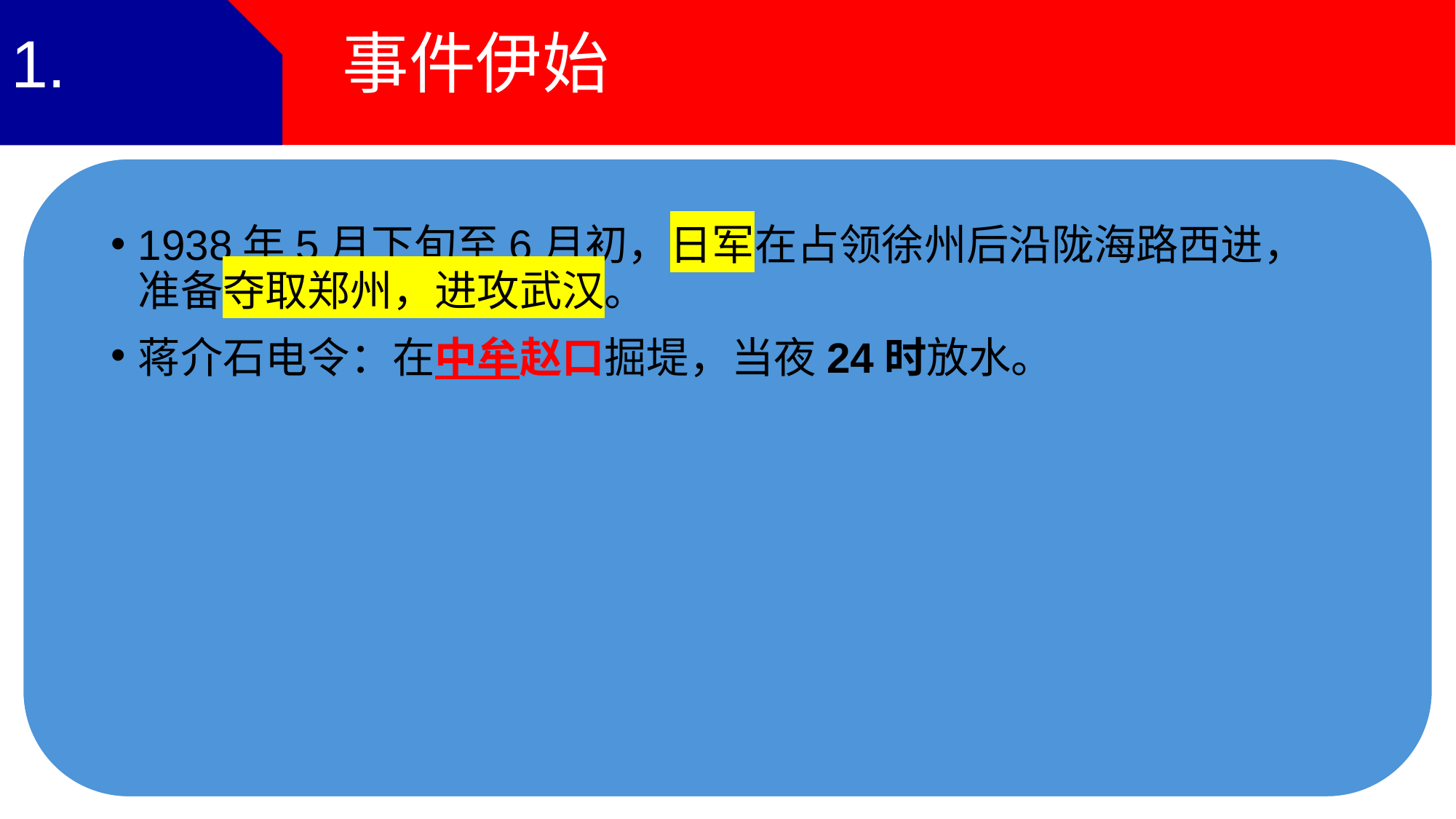

# 1.              事件伊始

1938年5月下旬至6月初，日军在占领徐州后沿陇海路西进，准备夺取郑州，进攻武汉。
蒋介石电令：在中牟赵口掘堤，当夜24时放水。